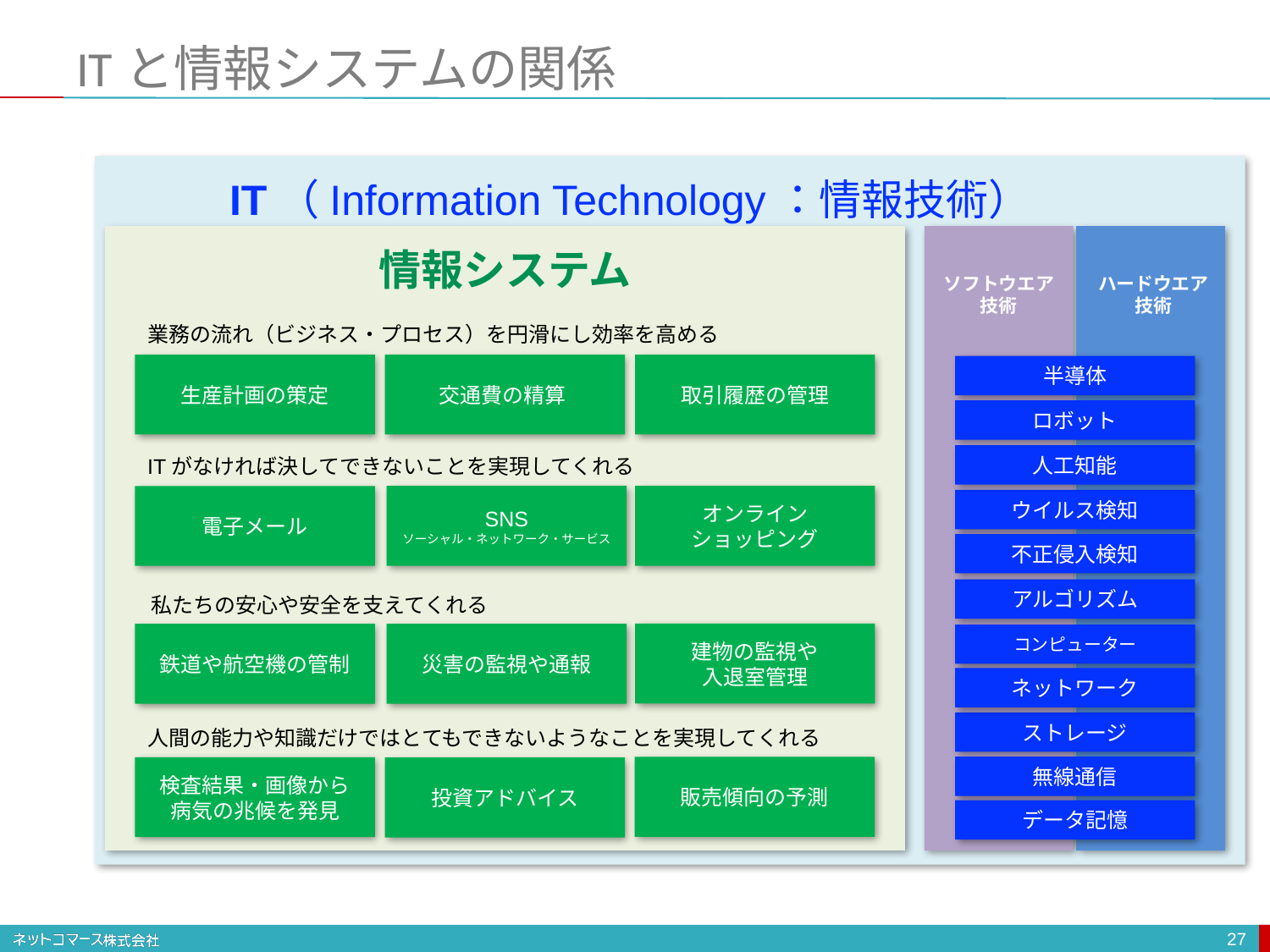

# ITと情報システムの関係

IT（Information Technology：情報技術）

情報システム
ハードウエア
技術
ソフトウエア
技術
業務の流れ（ビジネス・プロセス）を円滑にし効率を高める
生産計画の策定
交通費の精算
取引履歴の管理
半導体
ロボット
人工知能
ITがなければ決してできないことを実現してくれる
SNS
ソーシャル・ネットワーク・サービス
オンライン
ショッピング
電子メール
ウイルス検知
不正侵入検知
アルゴリズム
私たちの安心や安全を支えてくれる
建物の監視や
入退室管理
鉄道や航空機の管制
災害の監視や通報
コンピューター
ネットワーク
ストレージ
人間の能力や知識だけではとてもできないようなことを実現してくれる
無線通信
販売傾向の予測
検査結果・画像から
病気の兆候を発見
投資アドバイス
データ記憶
27